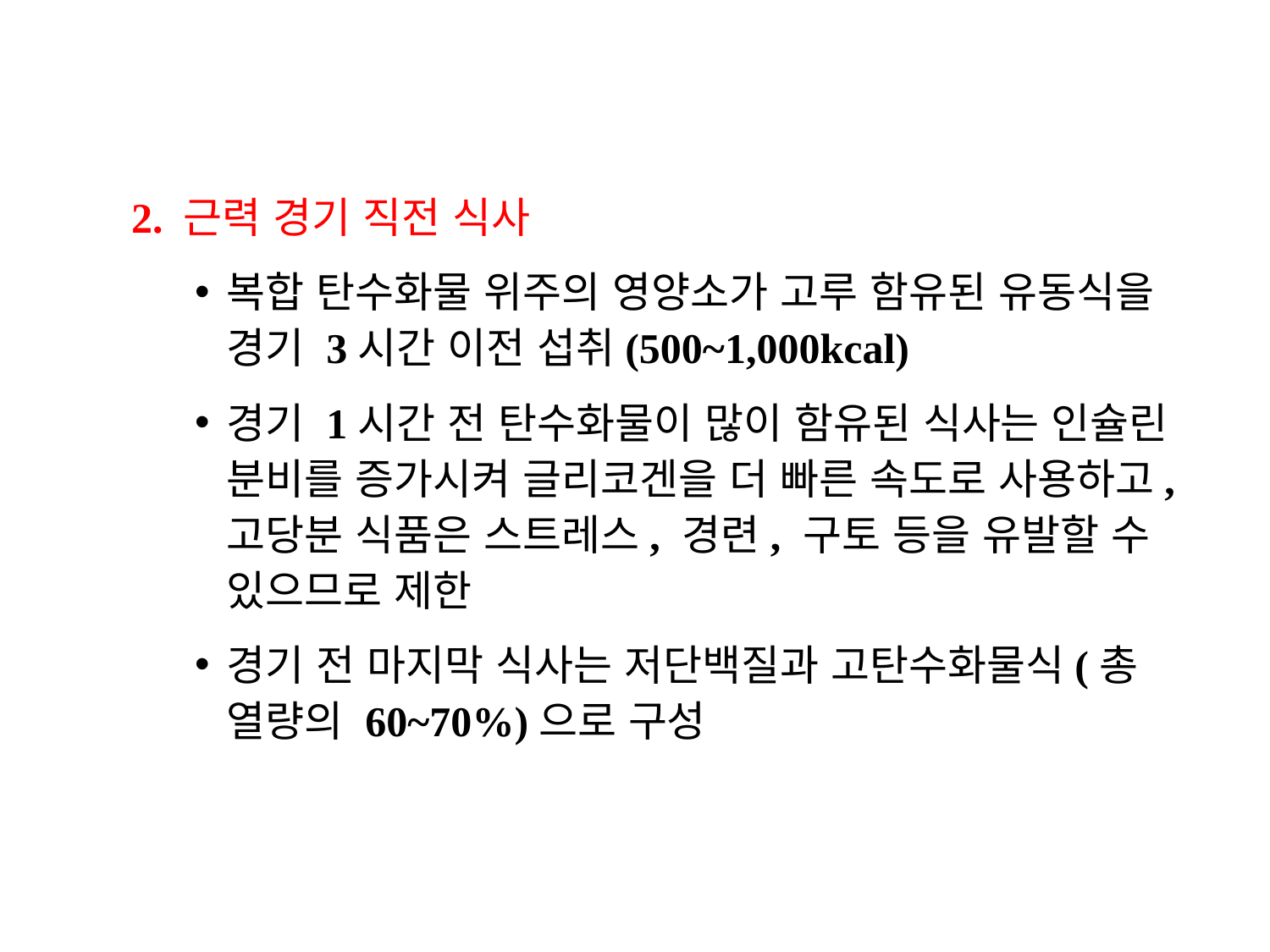

2. 근력 경기 직전 식사
복합 탄수화물 위주의 영양소가 고루 함유된 유동식을 경기 3시간 이전 섭취(500~1,000kcal)
경기 1시간 전 탄수화물이 많이 함유된 식사는 인슐린 분비를 증가시켜 글리코겐을 더 빠른 속도로 사용하고, 고당분 식품은 스트레스, 경련, 구토 등을 유발할 수 있으므로 제한
경기 전 마지막 식사는 저단백질과 고탄수화물식(총 열량의 60~70%)으로 구성